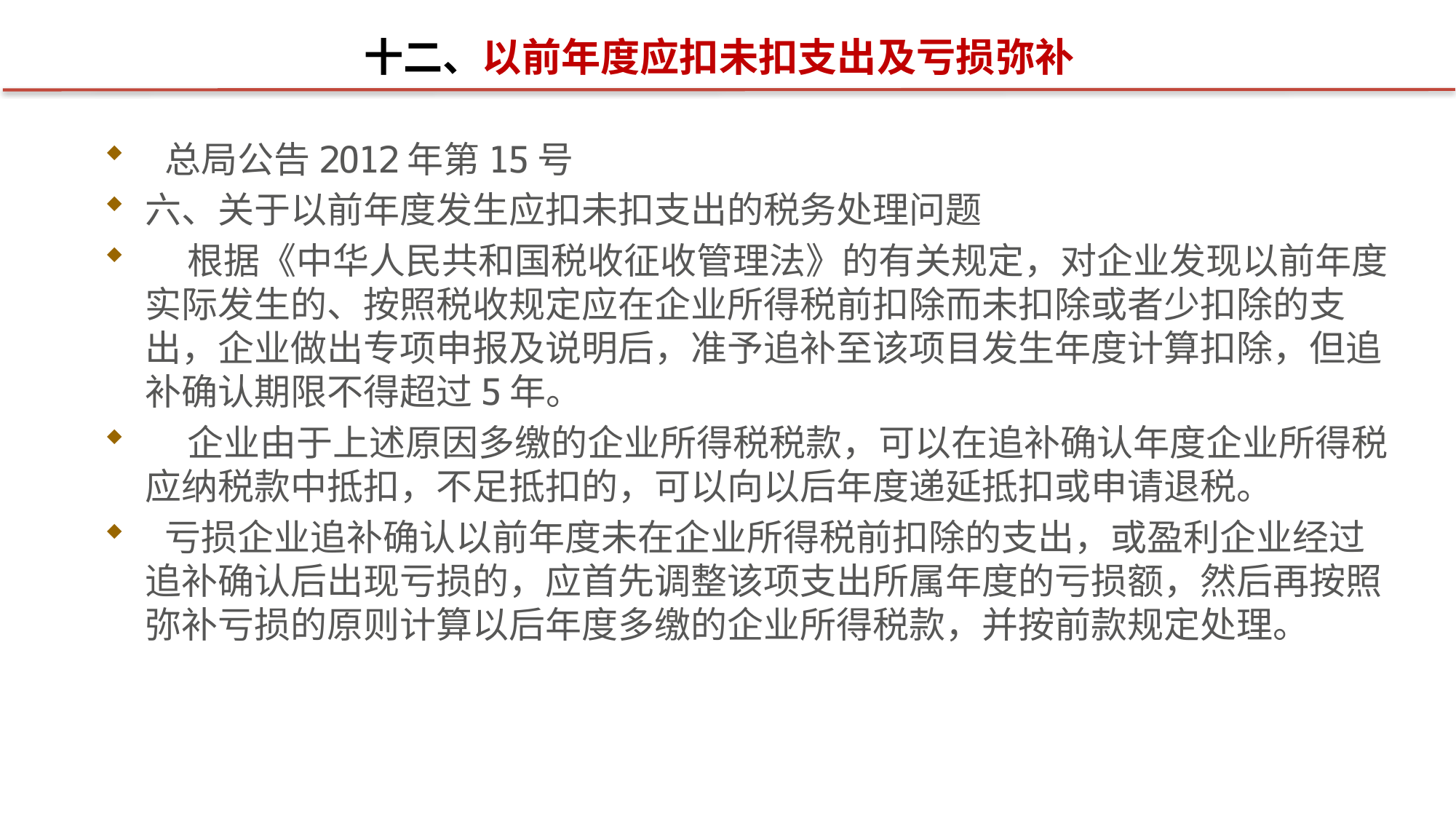

# 十二、以前年度应扣未扣支出及亏损弥补
 总局公告2012年第15号
六、关于以前年度发生应扣未扣支出的税务处理问题
   根据《中华人民共和国税收征收管理法》的有关规定，对企业发现以前年度实际发生的、按照税收规定应在企业所得税前扣除而未扣除或者少扣除的支出，企业做出专项申报及说明后，准予追补至该项目发生年度计算扣除，但追补确认期限不得超过5年。
   企业由于上述原因多缴的企业所得税税款，可以在追补确认年度企业所得税应纳税款中抵扣，不足抵扣的，可以向以后年度递延抵扣或申请退税。
 亏损企业追补确认以前年度未在企业所得税前扣除的支出，或盈利企业经过追补确认后出现亏损的，应首先调整该项支出所属年度的亏损额，然后再按照弥补亏损的原则计算以后年度多缴的企业所得税款，并按前款规定处理。